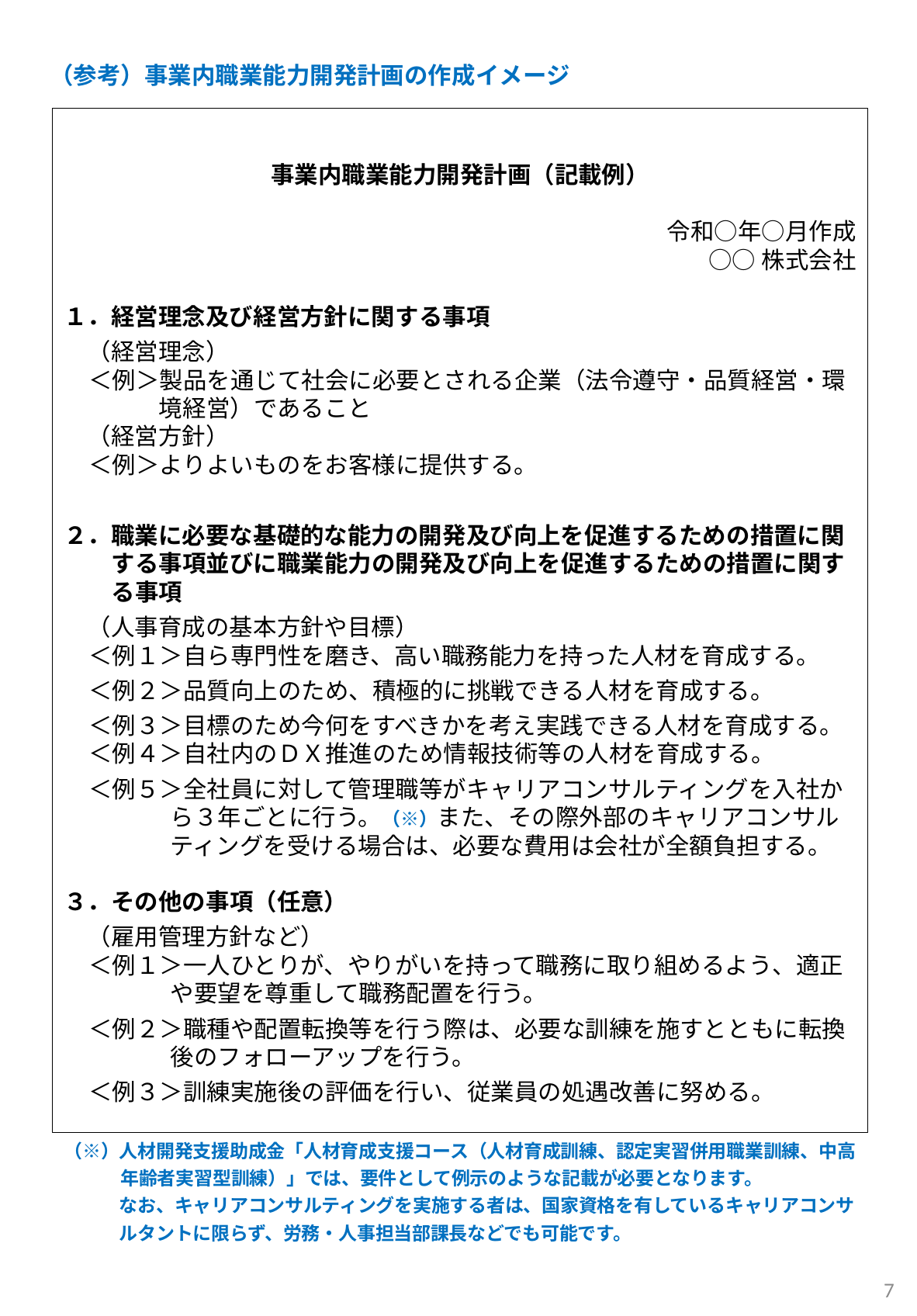

（参考）事業内職業能力開発計画の作成イメージ

事業内職業能力開発計画（記載例）

令和○年○月作成
○○株式会社

１．経営理念及び経営方針に関する事項

　（経営理念）
＜例＞製品を通じて社会に必要とされる企業（法令遵守・品質経営・環境経営）であること
　（経営方針）
＜例＞よりよいものをお客様に提供する。

２．職業に必要な基礎的な能力の開発及び向上を促進するための措置に関する事項並びに職業能力の開発及び向上を促進するための措置に関する事項

　（人事育成の基本方針や目標）
＜例１＞自ら専門性を磨き、高い職務能力を持った人材を育成する。

＜例２＞品質向上のため、積極的に挑戦できる人材を育成する。

＜例３＞目標のため今何をすべきかを考え実践できる人材を育成する。
＜例４＞自社内のＤＸ推進のため情報技術等の人材を育成する。

＜例５＞全社員に対して管理職等がキャリアコンサルティングを入社から３年ごとに行う。（※）また、その際外部のキャリアコンサルティングを受ける場合は、必要な費用は会社が全額負担する。

３．その他の事項（任意）

　（雇用管理方針など）
＜例１＞一人ひとりが、やりがいを持って職務に取り組めるよう、適正や要望を尊重して職務配置を行う。

＜例２＞職種や配置転換等を行う際は、必要な訓練を施すとともに転換後のフォローアップを行う。

＜例３＞訓練実施後の評価を行い、従業員の処遇改善に努める。

（※）人材開発支援助成金「人材育成支援コース（人材育成訓練、認定実習併用職業訓練、中高年齢者実習型訓練）」では、要件として例示のような記載が必要となります。
　　　なお、キャリアコンサルティングを実施する者は、国家資格を有しているキャリアコンサ
　　　ルタントに限らず、労務・人事担当部課長などでも可能です。

7